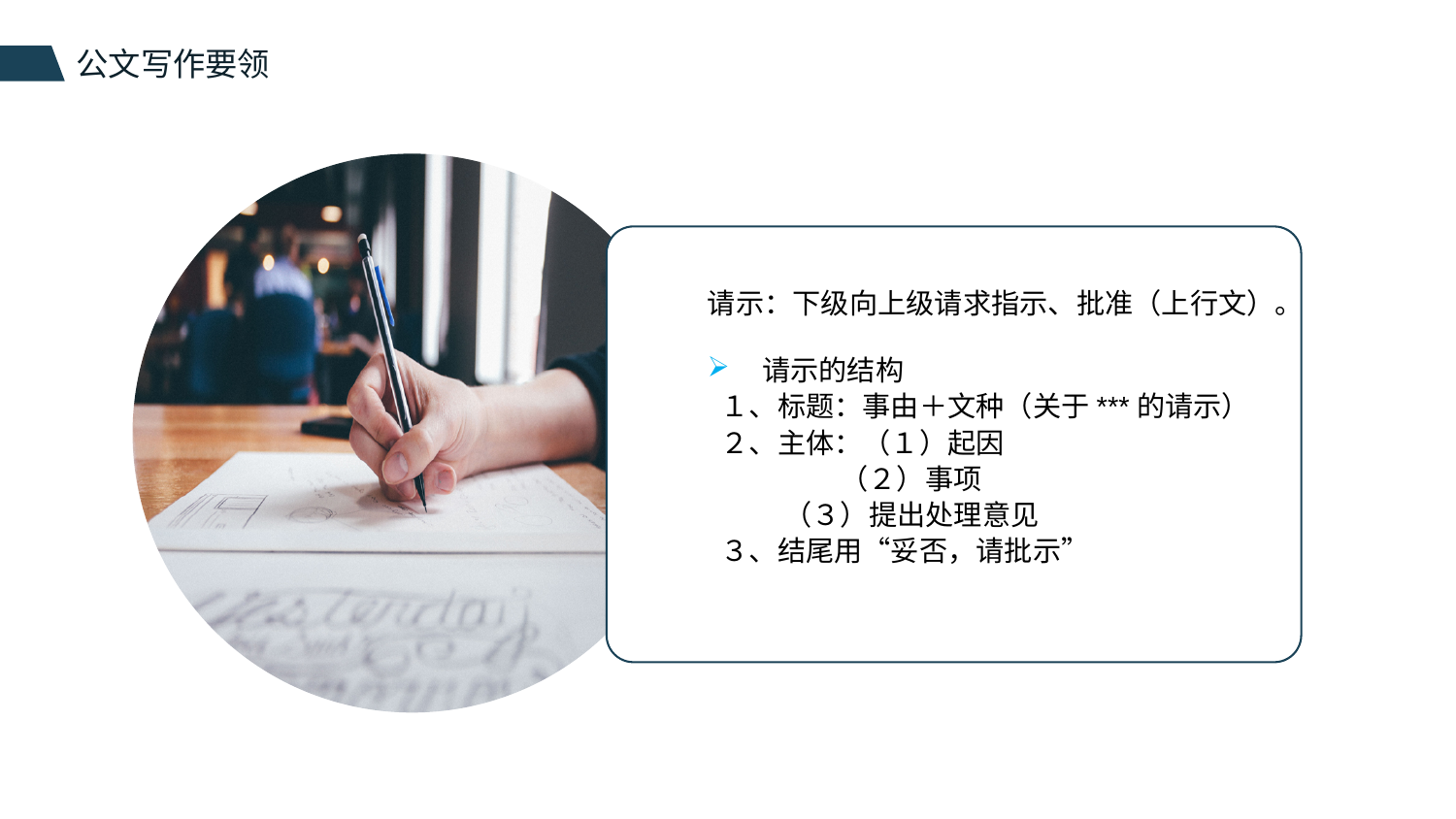

请示：下级向上级请求指示、批准（上行文）。

请示的结构
 １、标题：事由＋文种（关于***的请示）
 ２、主体：（１）起因
　　　　   （２）事项
           （３）提出处理意见
 ３、结尾用“妥否，请批示”